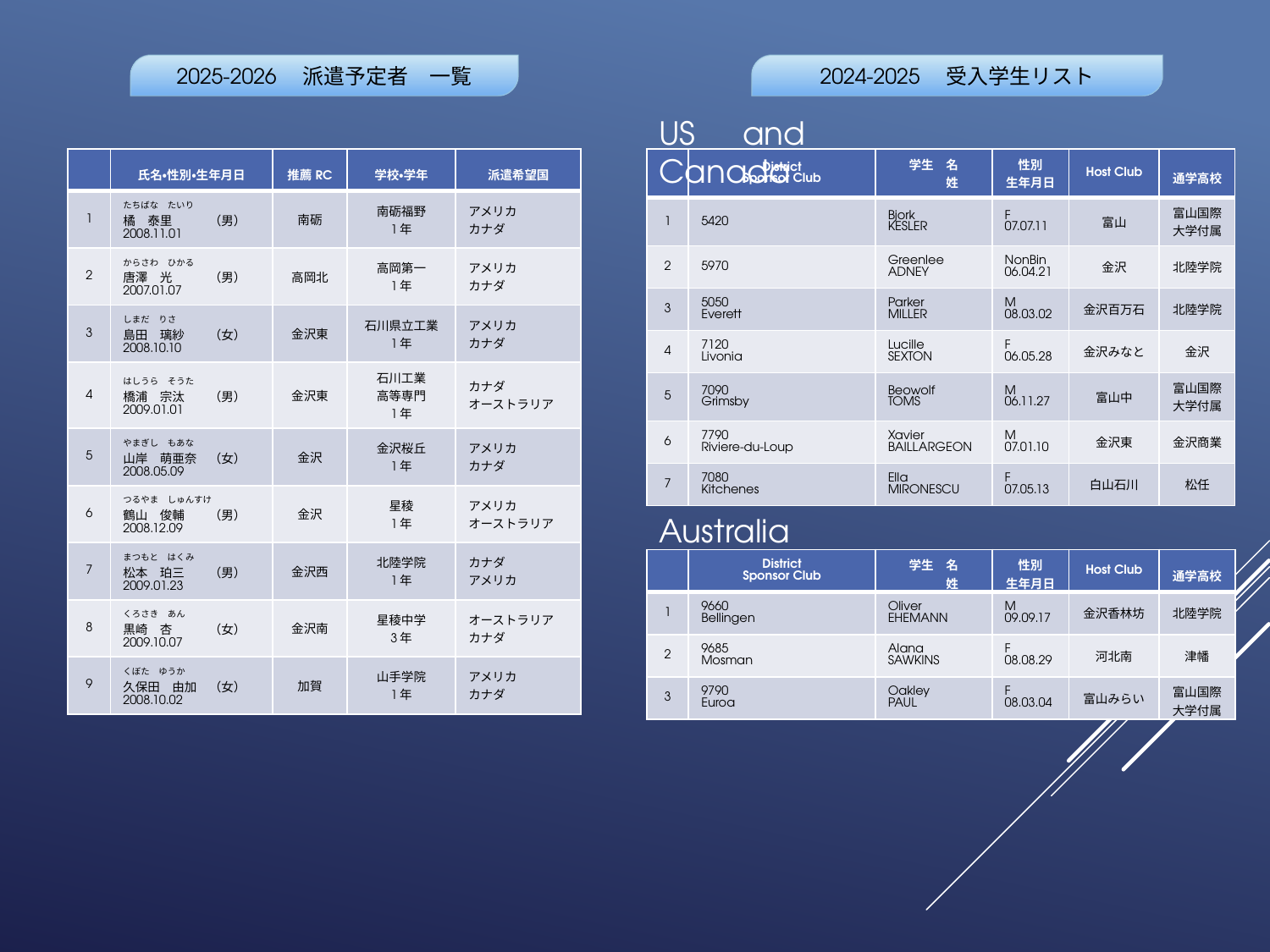

2025-2026　派遣予定者　一覧
2024-2025　受入学生リスト
US　and　Canada
|  | 氏名・性別・生年月日 | 推薦RC | 学校・学年 | 派遣希望国 |
| --- | --- | --- | --- | --- |
| 1 | たちばな　たいり 橘　泰里　　　（男） 2008.11.01 | 南砺 | 南砺福野 1年 | アメリカ カナダ |
| 2 | からさわ　ひかる 唐澤　光　　　（男） 2007.01.07 | 高岡北 | 高岡第一 1年 | アメリカ カナダ |
| 3 | しまだ　りさ 島田　璃紗　　（女） 2008.10.10 | 金沢東 | 石川県立工業 1年 | アメリカ カナダ |
| 4 | はしうら　そうた 橋浦　宗汰　　（男） 2009.01.01 | 金沢東 | 石川工業 高等専門 1年 | カナダ オーストラリア |
| 5 | やまぎし　もあな 山岸　萌亜奈　（女） 2008.05.09 | 金沢 | 金沢桜丘 1年 | アメリカ カナダ |
| 6 | つるやま　しゅんすけ 鶴山　俊輔　　（男） 2008.12.09 | 金沢 | 星稜 1年 | アメリカ オーストラリア |
| 7 | まつもと　はくみ 松本　珀三　　（男） 2009.01.23 | 金沢西 | 北陸学院 1年 | カナダ アメリカ |
| 8 | くろさき　あん 黒崎　杏　　　（女） 2009.10.07 | 金沢南 | 星稜中学 3年 | オーストラリア カナダ |
| 9 | くぼた　ゆうか 久保田　由加　（女） 2008.10.02 | 加賀 | 山手学院 1年 | アメリカ カナダ |
|  | District Sponsor Club | 学生　名 　　　姓 | 性別 生年月日 | Host Club | 通学高校 |
| --- | --- | --- | --- | --- | --- |
| 1 | 5420 | Bjork KESLER | F 07.07.11 | 富山 | 富山国際大学付属 |
| 2 | 5970 | Greenlee ADNEY | NonBin 06.04.21 | 金沢 | 北陸学院 |
| 3 | 5050 Everett | Parker MILLER | M 08.03.02 | 金沢百万石 | 北陸学院 |
| 4 | 7120 Livonia | Lucille SEXTON | F 06.05.28 | 金沢みなと | 金沢 |
| 5 | 7090 Grimsby | Beowolf TOMS | M 06.11.27 | 富山中 | 富山国際大学付属 |
| 6 | 7790 Riviere-du-Loup | Xavier BAILLARGEON | M 07.01.10 | 金沢東 | 金沢商業 |
| 7 | 7080 Kitchenes | Ella MIRONESCU | F 07.05.13 | 白山石川 | 松任 |
Australia
|  | District Sponsor Club | 学生　名 　　　姓 | 性別 生年月日 | Host Club | 通学高校 |
| --- | --- | --- | --- | --- | --- |
| 1 | 9660 Bellingen | Oliver EHEMANN | M 09.09.17 | 金沢香林坊 | 北陸学院 |
| 2 | 9685 Mosman | Alana SAWKINS | F 08.08.29 | 河北南 | 津幡 |
| 3 | 9790 Euroa | Oakley PAUL | F 08.03.04 | 富山みらい | 富山国際大学付属 |